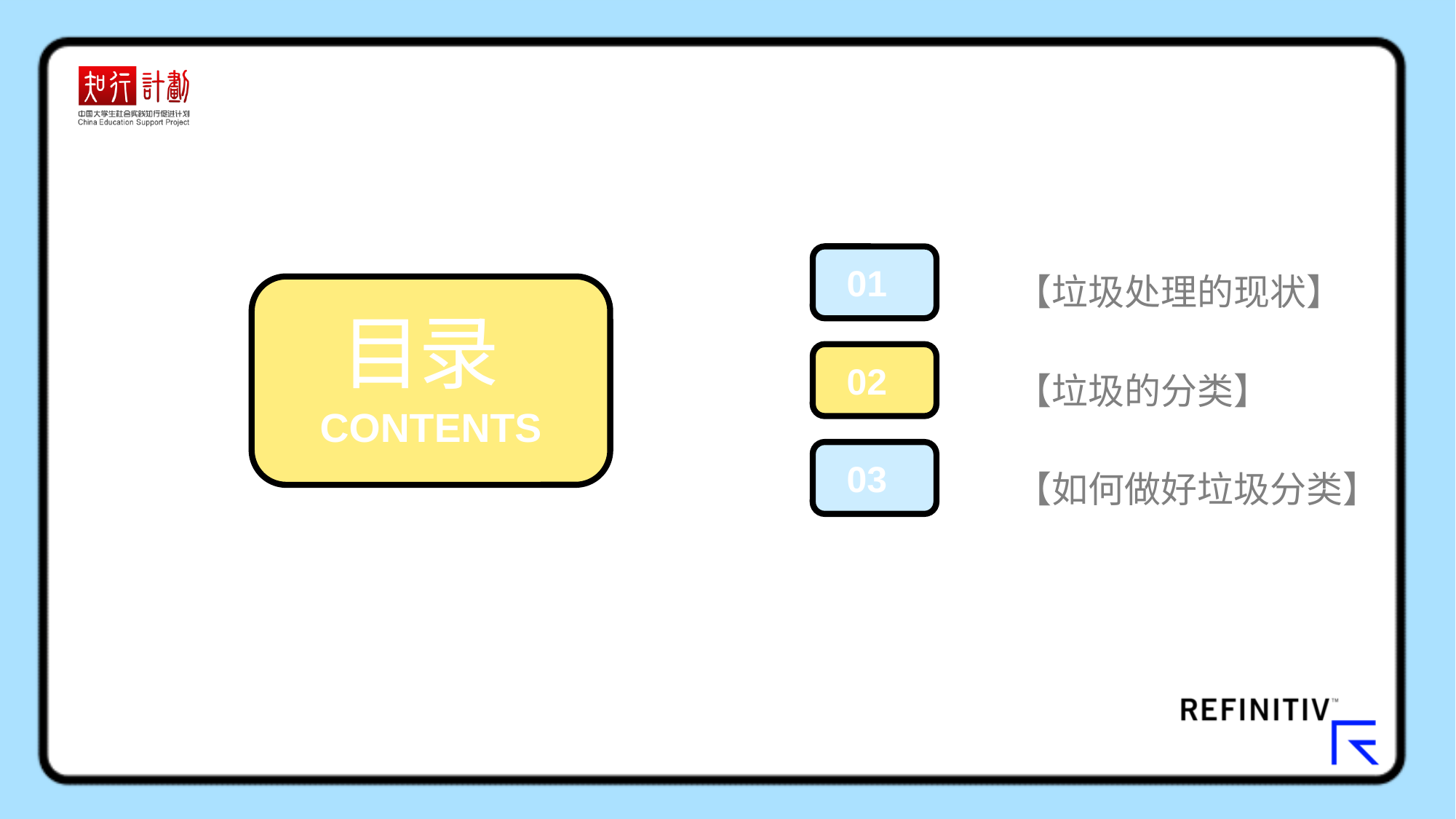

01
【垃圾处理的现状】

目录
02
【垃圾的分类】

CONTENTS
03
【如何做好垃圾分类】